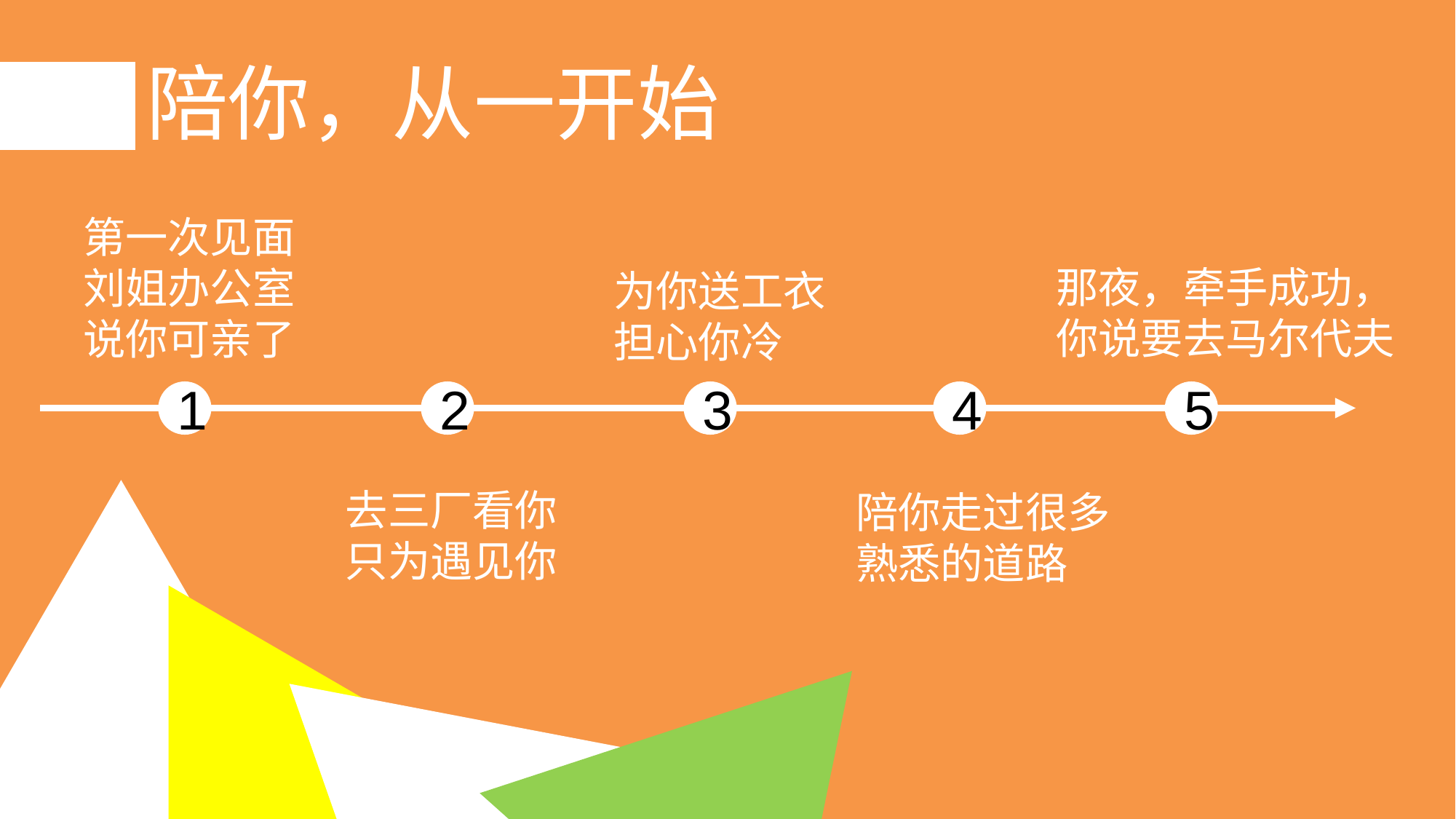

陪你，从一开始

第一次见面
刘姐办公室
说你可亲了
那夜，牵手成功，
你说要去马尔代夫
为你送工衣
担心你冷
1
2
3
4
5
去三厂看你
只为遇见你

陪你走过很多
熟悉的道路